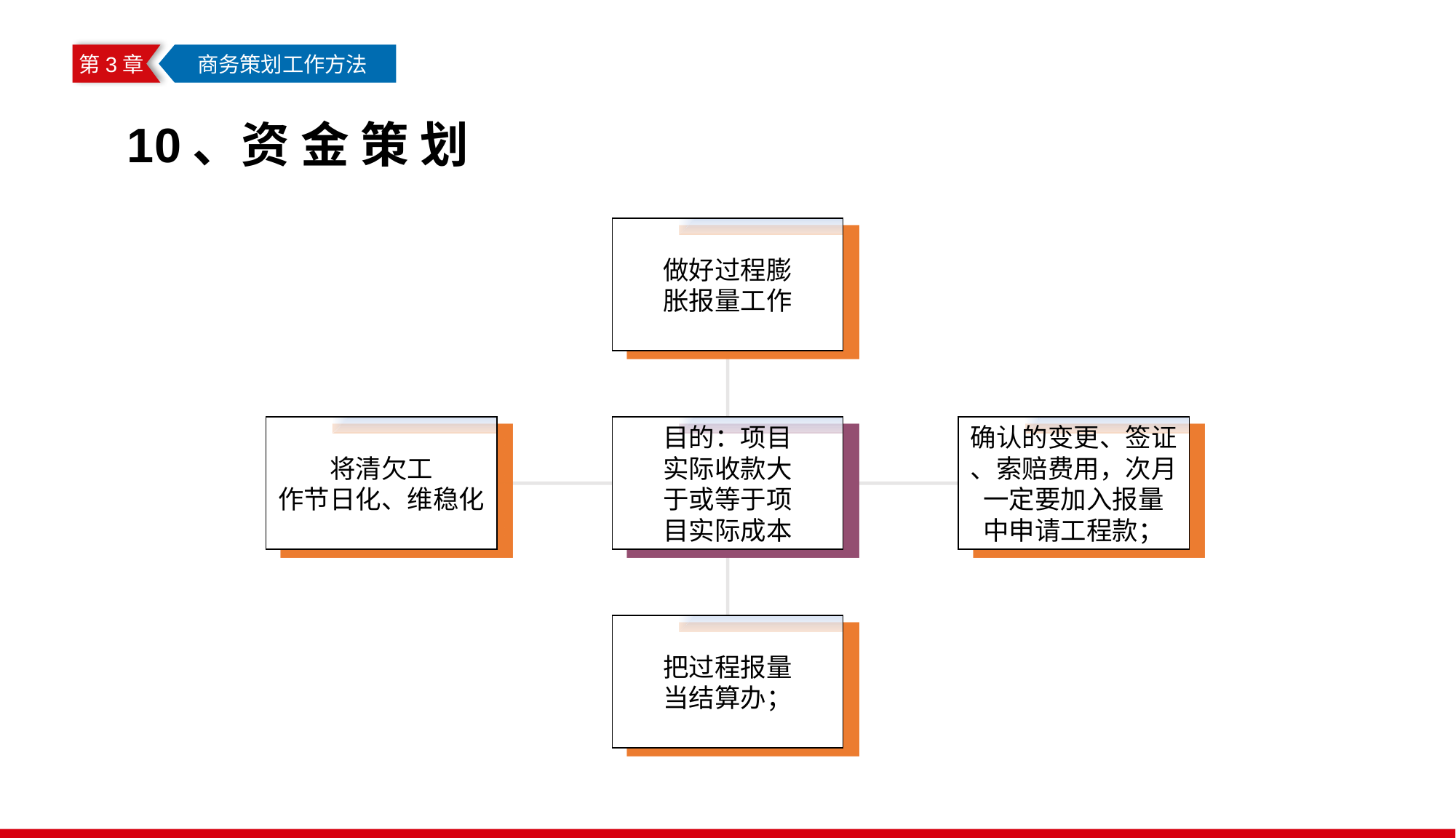

第3章
    商务策划工作方法
10、资 金 策 划
做好过程膨
胀报量工作

将清欠工
作节日化、维稳化
目的：项目
实际收款大
于或等于项
目实际成本
确认的变更、签证
、索赔费用，次月
一定要加入报量
中申请工程款；

把过程报量
当结算办；